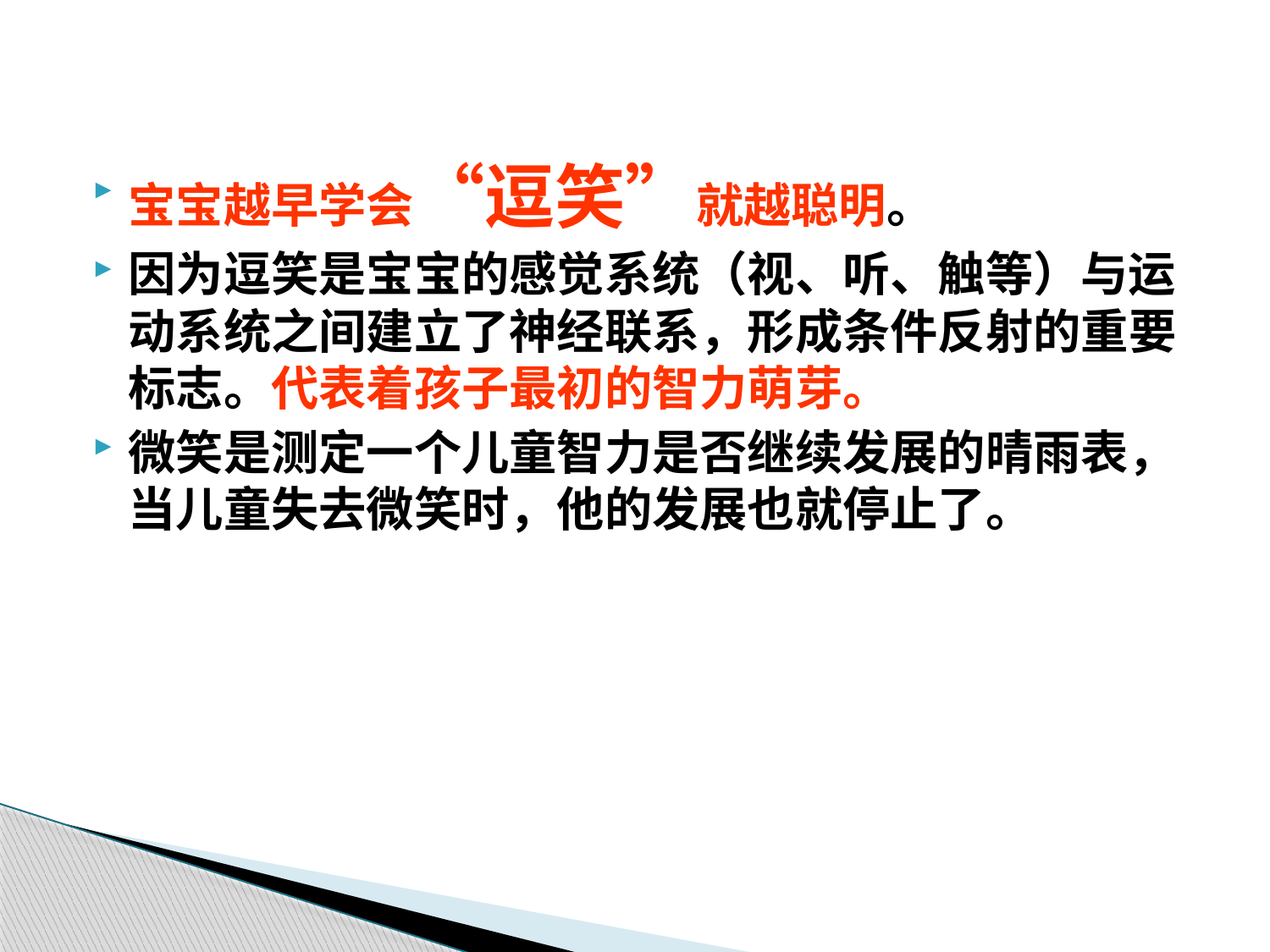

宝宝越早学会“逗笑”就越聪明。
因为逗笑是宝宝的感觉系统（视、听、触等）与运动系统之间建立了神经联系，形成条件反射的重要标志。代表着孩子最初的智力萌芽。
微笑是测定一个儿童智力是否继续发展的晴雨表，当儿童失去微笑时，他的发展也就停止了。